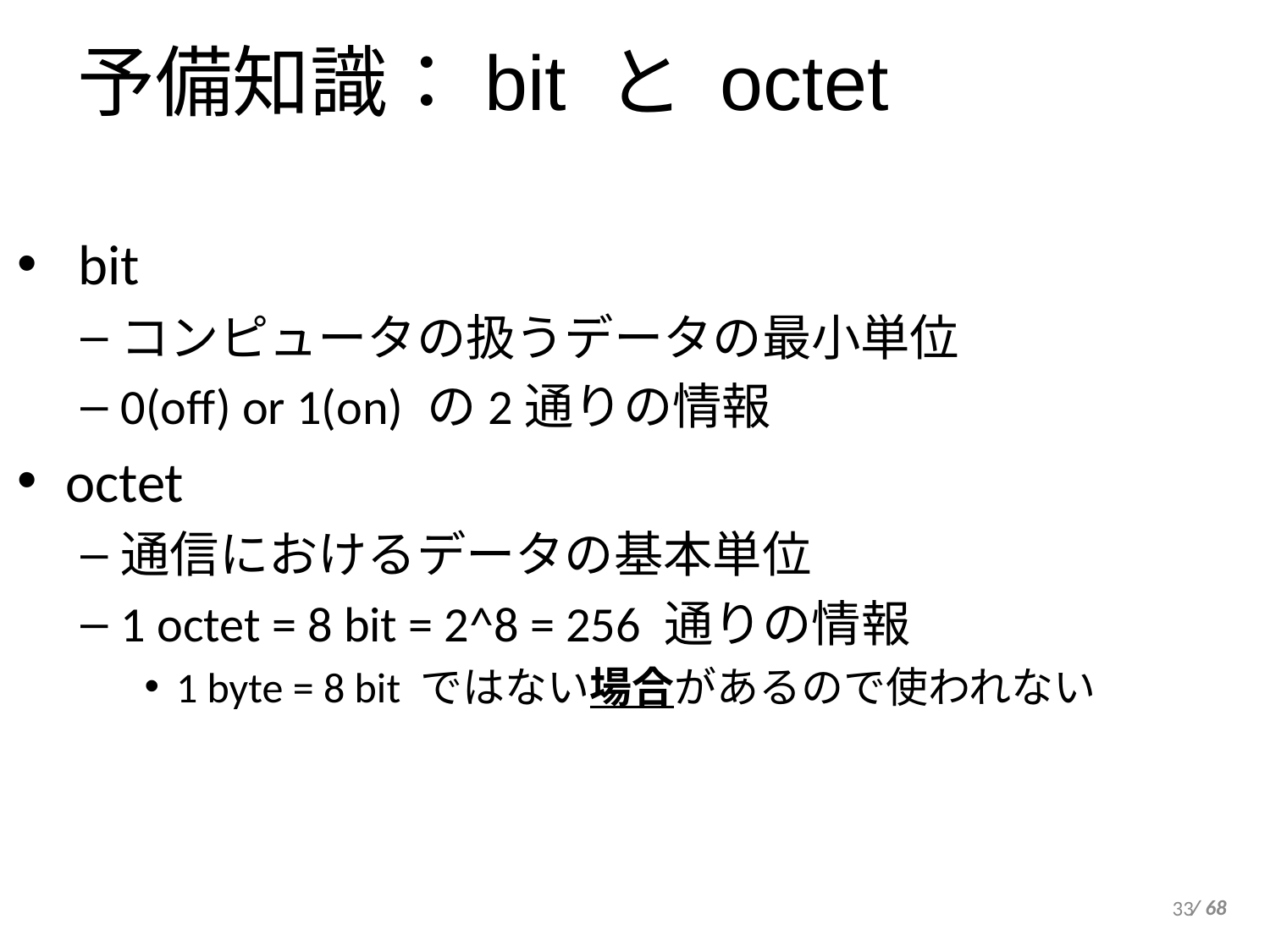

予備知識：bit と octet
 bit
コンピュータの扱うデータの最小単位
0(off) or 1(on) の2通りの情報
octet
通信におけるデータの基本単位
1 octet = 8 bit = 2^8 = 256 通りの情報
1 byte = 8 bit ではない場合があるので使われない

33